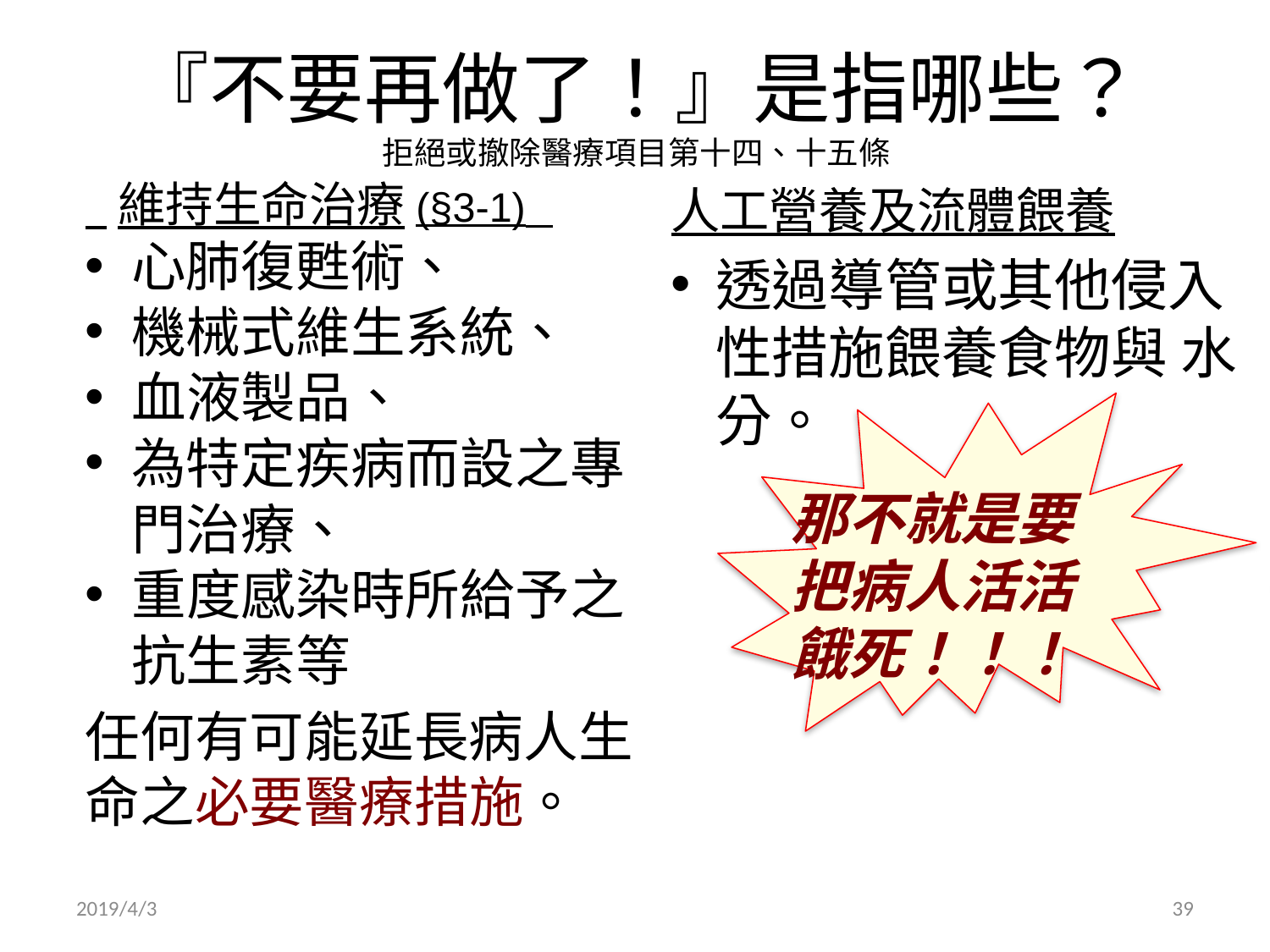

# 『不要再做了！』是指哪些？ 拒絕或撤除醫療項目第十四、十五條
  維持生命治療(§3-1)
心肺復甦術、
機械式維生系統、
血液製品、
為特定疾病而設之專門治療、
重度感染時所給予之抗生素等
任何有可能延長病人生命之必要醫療措施。
人工營養及流體餵養
透過導管或其他侵入 性措施餵養食物與 水分。

那不就是要把病人活活
餓死！！！
還可以慢慢
從口餵食啊～

過多水份養分其實造成額外負擔～
2019/4/3
39